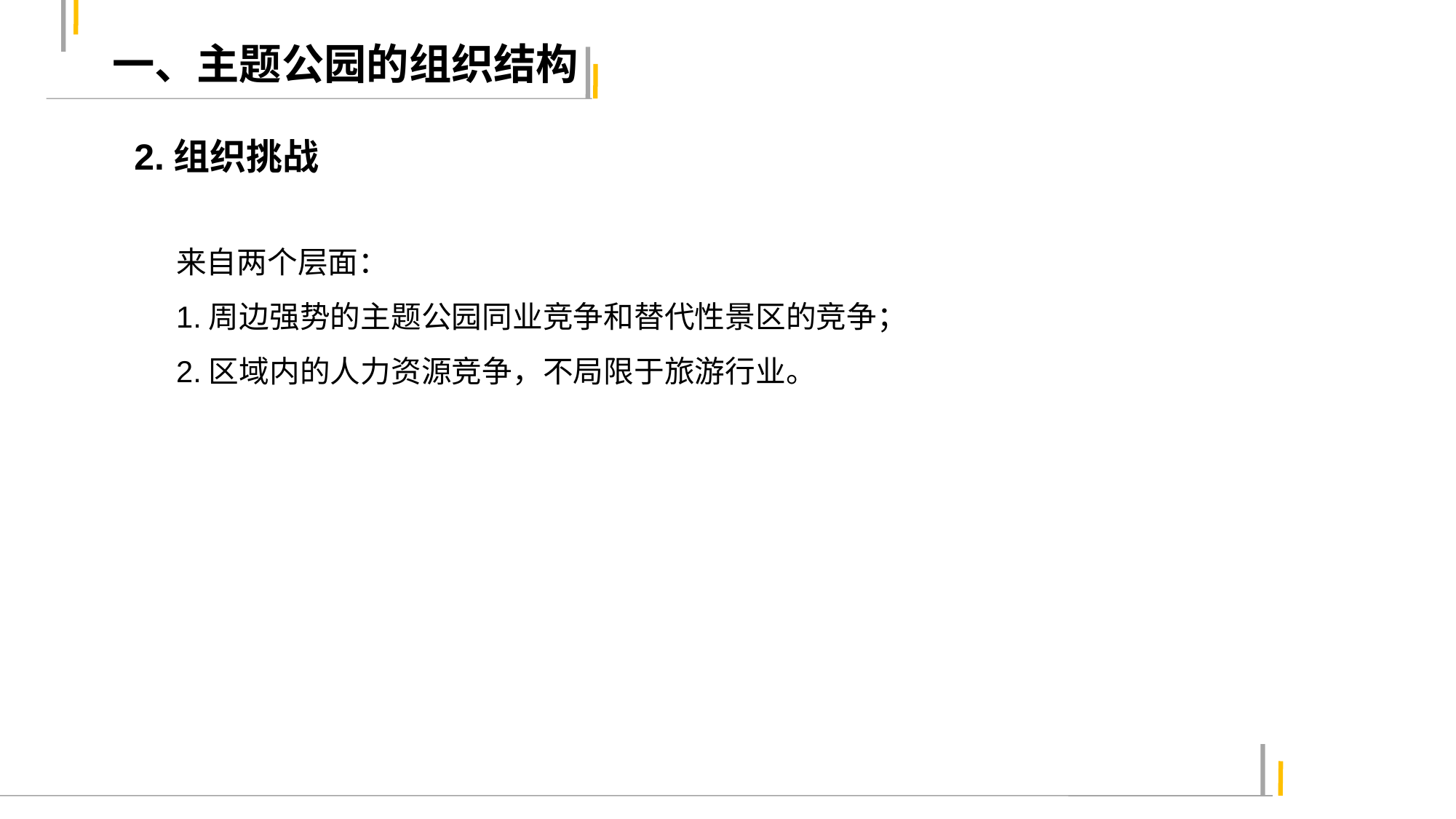

一、主题公园的组织结构

2.组织挑战
来自两个层面：
1.周边强势的主题公园同业竞争和替代性景区的竞争；
2.区域内的人力资源竞争，不局限于旅游行业。